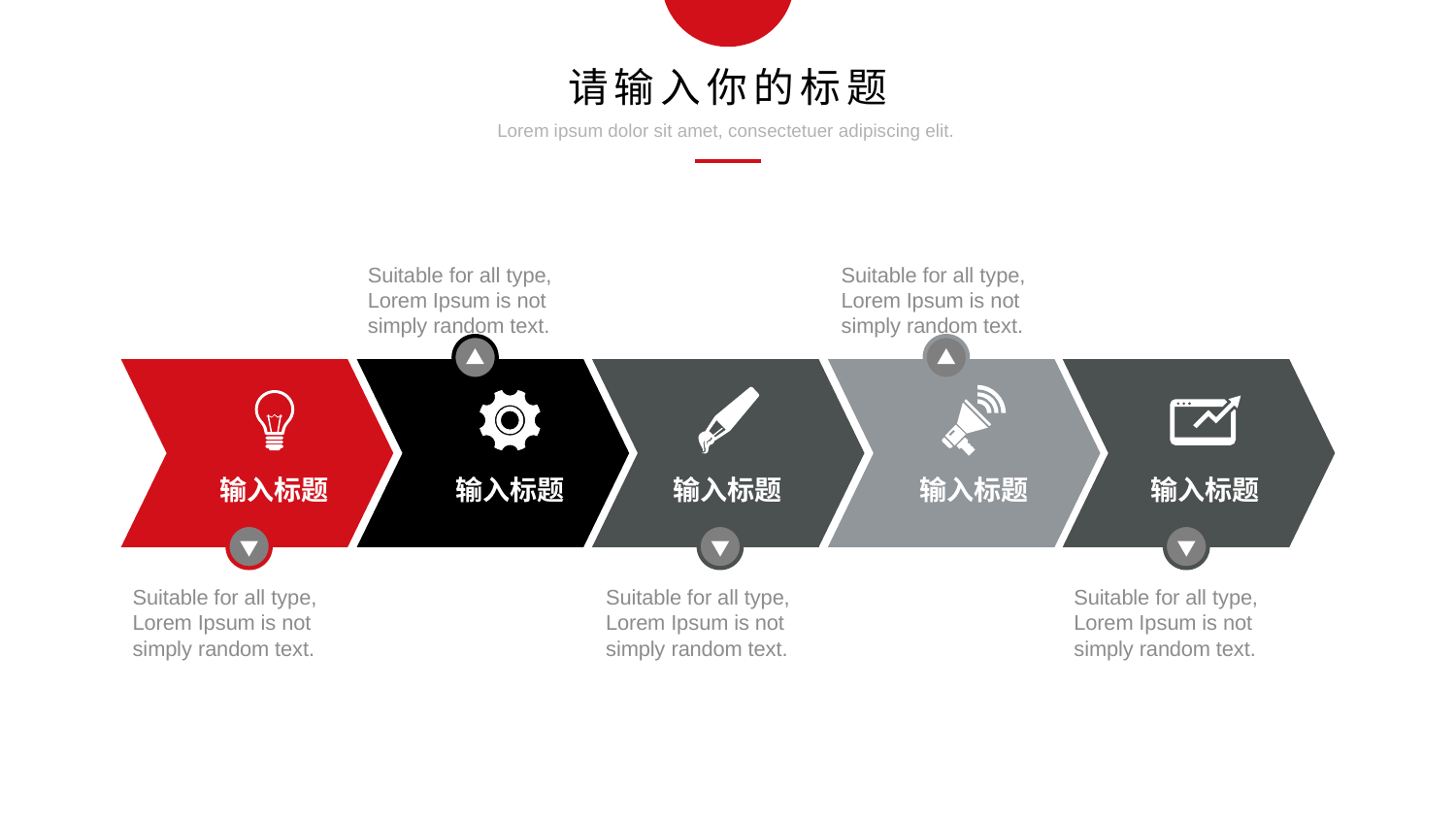

请输入你的标题
Lorem ipsum dolor sit amet, consectetuer adipiscing elit.
Suitable for all type, Lorem Ipsum is not simply random text.
Suitable for all type, Lorem Ipsum is not simply random text.

输入标题
输入标题
输入标题
输入标题
输入标题

Suitable for all type, Lorem Ipsum is not simply random text.
Suitable for all type, Lorem Ipsum is not simply random text.
Suitable for all type, Lorem Ipsum is not simply random text.